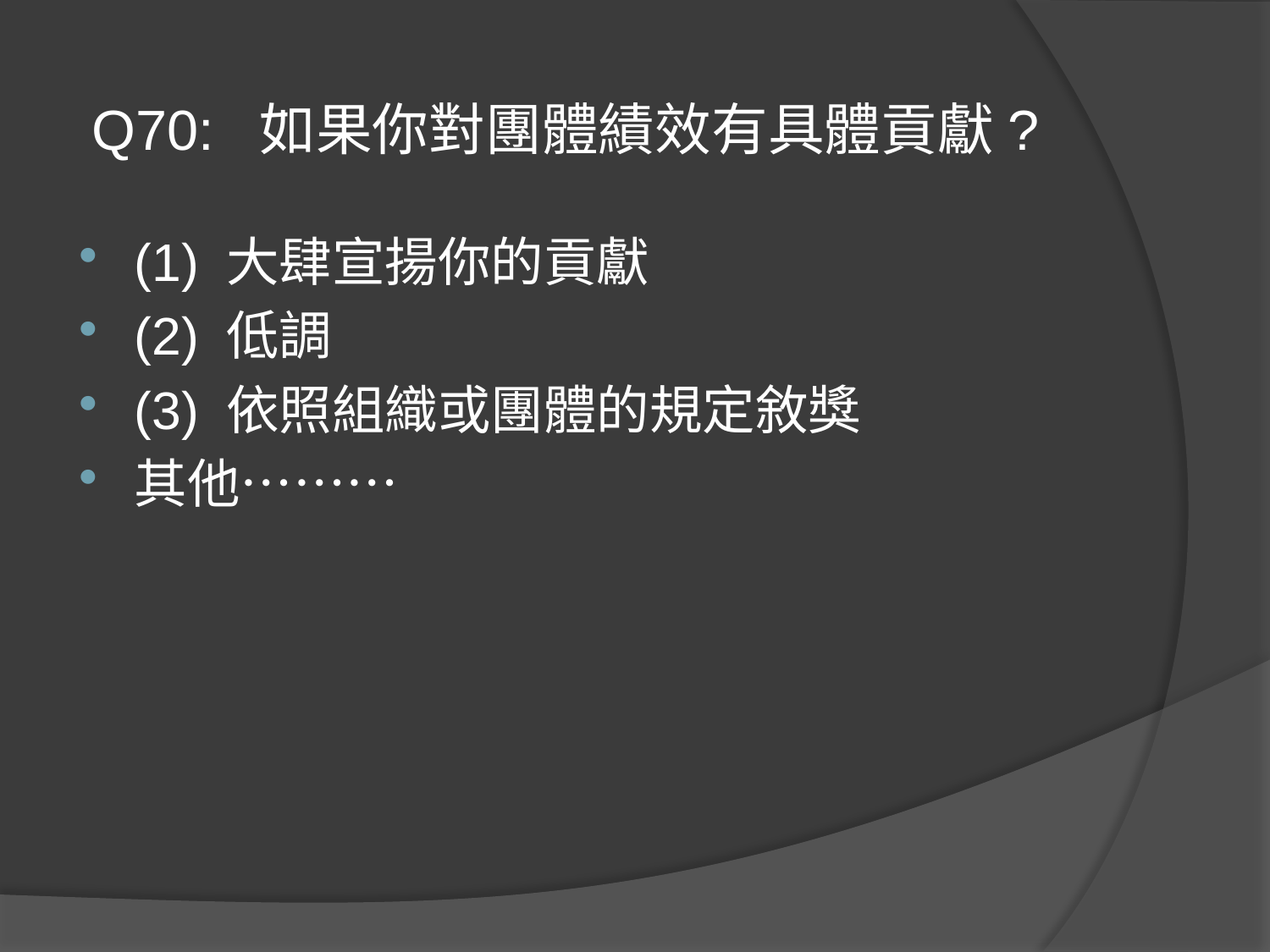

# Q70:  如果你對團體績效有具體貢獻?
(1) 大肆宣揚你的貢獻
(2) 低調
(3) 依照組織或團體的規定敘獎
其他………